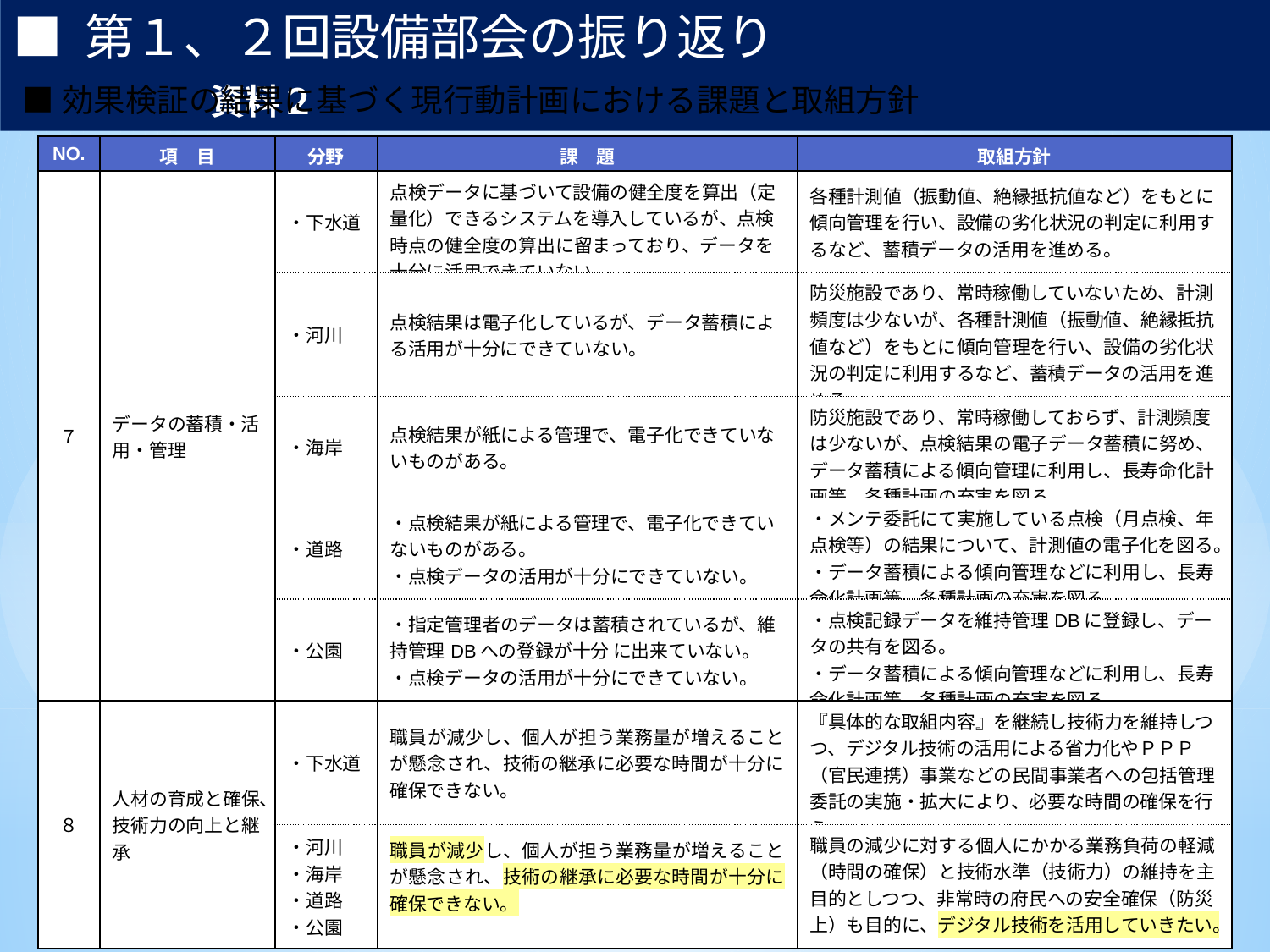

■ 第１、２回設備部会の振り返り　　　　　　　　　　　　　資料２
■効果検証の結果に基づく現行動計画における課題と取組方針
| NO. | 項　目 | 分野 | 課　題 | 取組方針 |
| --- | --- | --- | --- | --- |
| ７ | データの蓄積・活用・管理 | ・下水道 | 点検データに基づいて設備の健全度を算出（定量化）できるシステムを導入しているが、点検時点の健全度の算出に留まっており、データを十分に活用できていない。 | 各種計測値（振動値、絶縁抵抗値など）をもとに傾向管理を行い、設備の劣化状況の判定に利用するなど、蓄積データの活用を進める。 |
|  |  | ・河川 | 点検結果は電子化しているが、データ蓄積による活用が十分にできていない。 | 防災施設であり、常時稼働していないため、計測頻度は少ないが、各種計測値（振動値、絶縁抵抗値など）をもとに傾向管理を行い、設備の劣化状況の判定に利用するなど、蓄積データの活用を進める。 |
|  |  | ・海岸 | 点検結果が紙による管理で、電子化できていないものがある。 | 防災施設であり、常時稼働しておらず、計測頻度は少ないが、点検結果の電子データ蓄積に努め、データ蓄積による傾向管理に利用し、長寿命化計画等、各種計画の充実を図る。 |
|  |  | ・道路 | ・点検結果が紙による管理で、電子化できていないものがある。 ・点検データの活用が十分にできていない。 | ・メンテ委託にて実施している点検（月点検、年点検等）の結果について、計測値の電子化を図る。 ・データ蓄積による傾向管理などに利用し、長寿命化計画等、各種計画の充実を図る。 |
|  |  | ・公園 | ・指定管理者のデータは蓄積されているが、維持管理DBへの登録が十分 に出来ていない。 ・点検データの活用が十分にできていない。 | ・点検記録データを維持管理DBに登録し、データの共有を図る。 ・データ蓄積による傾向管理などに利用し、長寿命化計画等、各種計画の充実を図る。 |
| ８ | 人材の育成と確保、技術力の向上と継承 | ・下水道 | 職員が減少し、個人が担う業務量が増えることが懸念され、技術の継承に必要な時間が十分に確保できない。 | 『具体的な取組内容』を継続し技術力を維持しつつ、デジタル技術の活用による省力化やＰＰＰ（官民連携）事業などの民間事業者への包括管理委託の実施・拡大により、必要な時間の確保を行う。 |
|  |  | ・河川 ・海岸 ・道路 ・公園 | 職員が減少し、個人が担う業務量が増えることが懸念され、技術の継承に必要な時間が十分に確保できない。 | 職員の減少に対する個人にかかる業務負荷の軽減（時間の確保）と技術水準（技術力）の維持を主目的としつつ、非常時の府民への安全確保（防災上）も目的に、デジタル技術を活用していきたい。 |
4